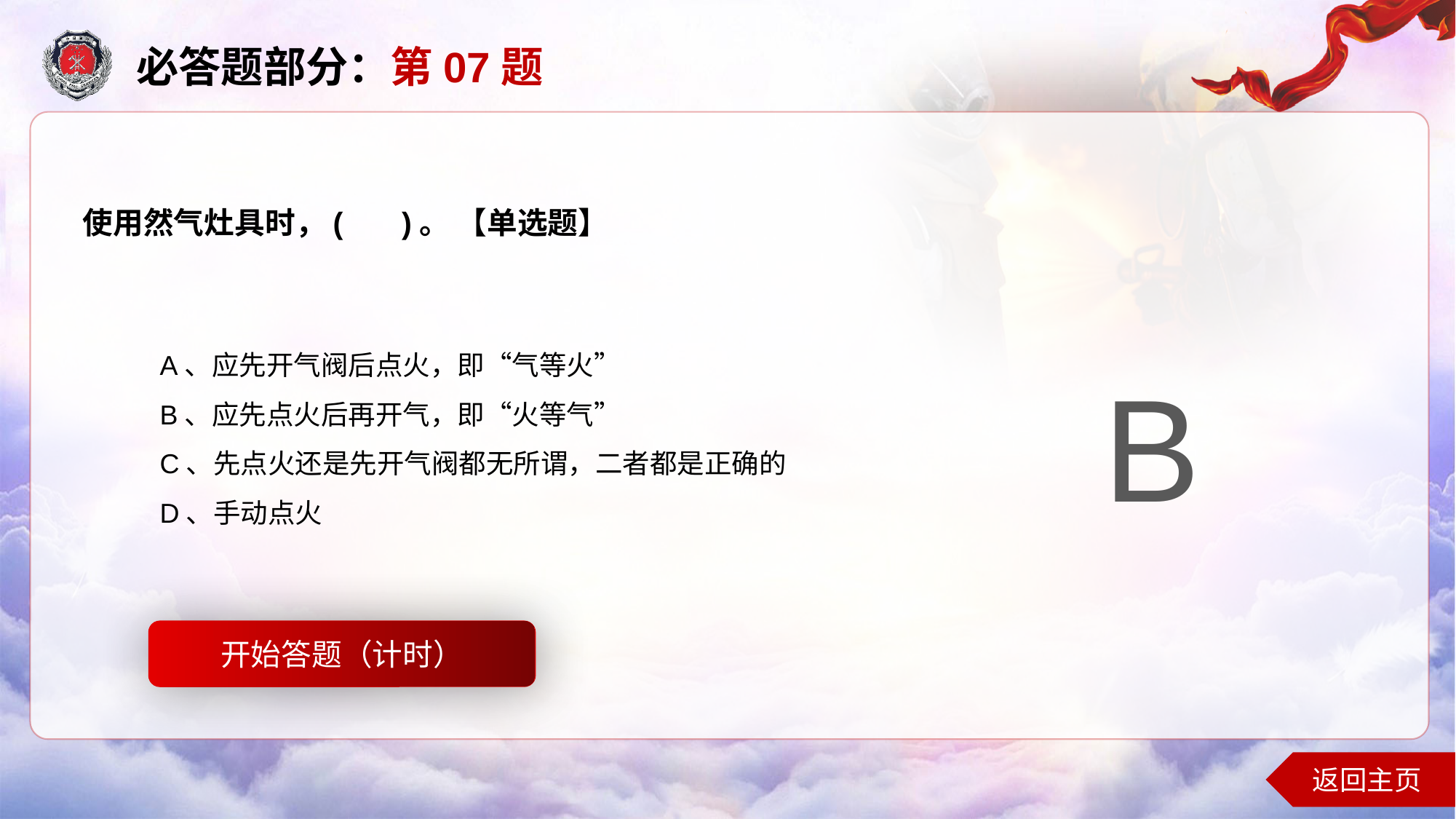

必答题部分：第07题
使用然气灶具时，(       )。 【单选题】
A、应先开气阀后点火，即“气等火”
B、应先点火后再开气，即“火等气”
C、先点火还是先开气阀都无所谓，二者都是正确的
D、手动点火
B
开始答题（计时）
开始答题
返回主页